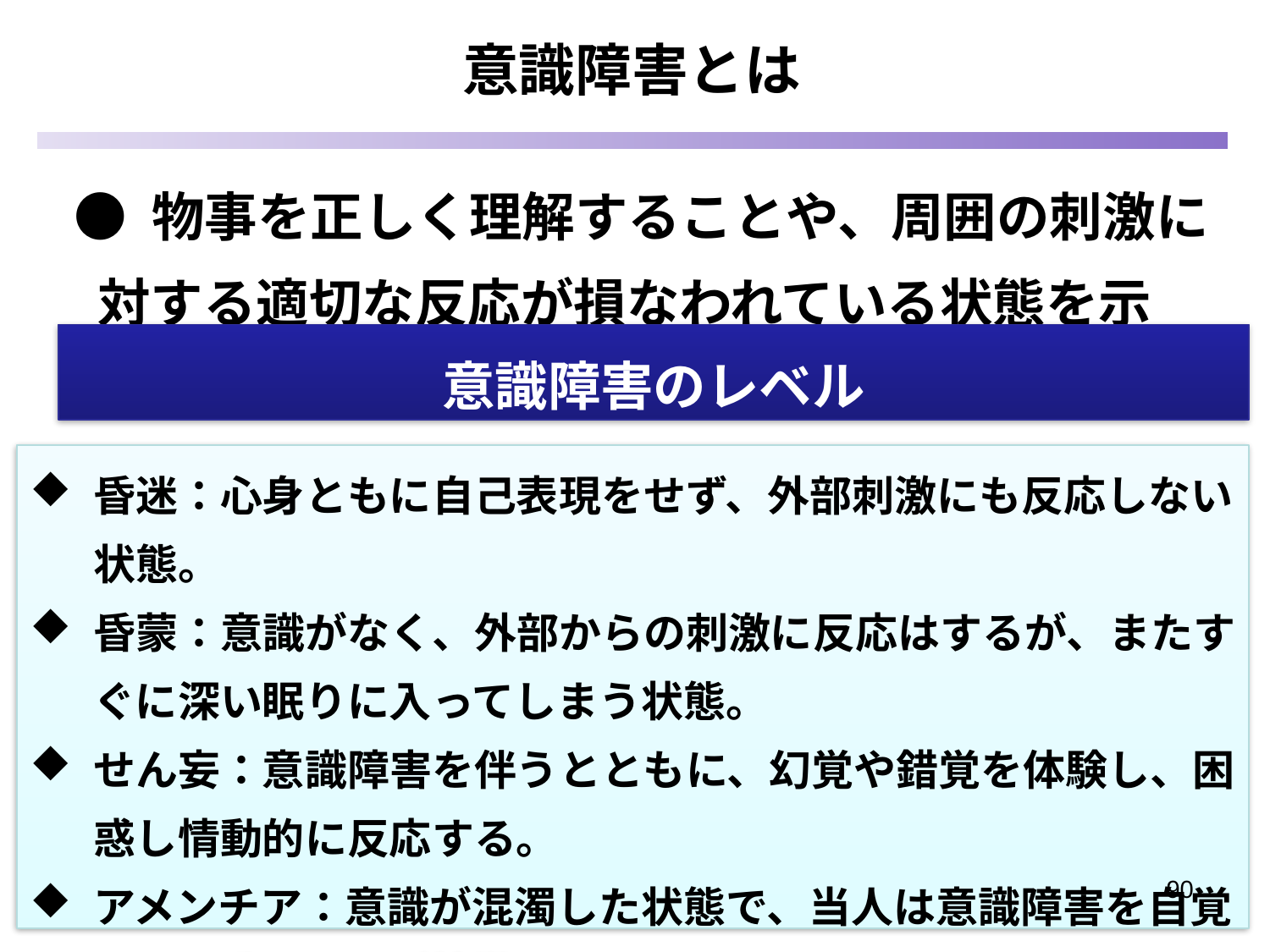

意識障害とは

  ● 物事を正しく理解することや、周囲の刺激に対する適切な反応が損なわれている状態を示す。

意識障害のレベル
昏迷：心身ともに自己表現をせず、外部刺激にも反応しない状態。
昏蒙：意識がなく、外部からの刺激に反応はするが、またすぐに深い眠りに入ってしまう状態。
せん妄：意識障害を伴うとともに、幻覚や錯覚を体験し、困惑し情動的に反応する。
アメンチア：意識が混濁した状態で、当人は意識障害を自覚して困惑するのが特徴である。

90